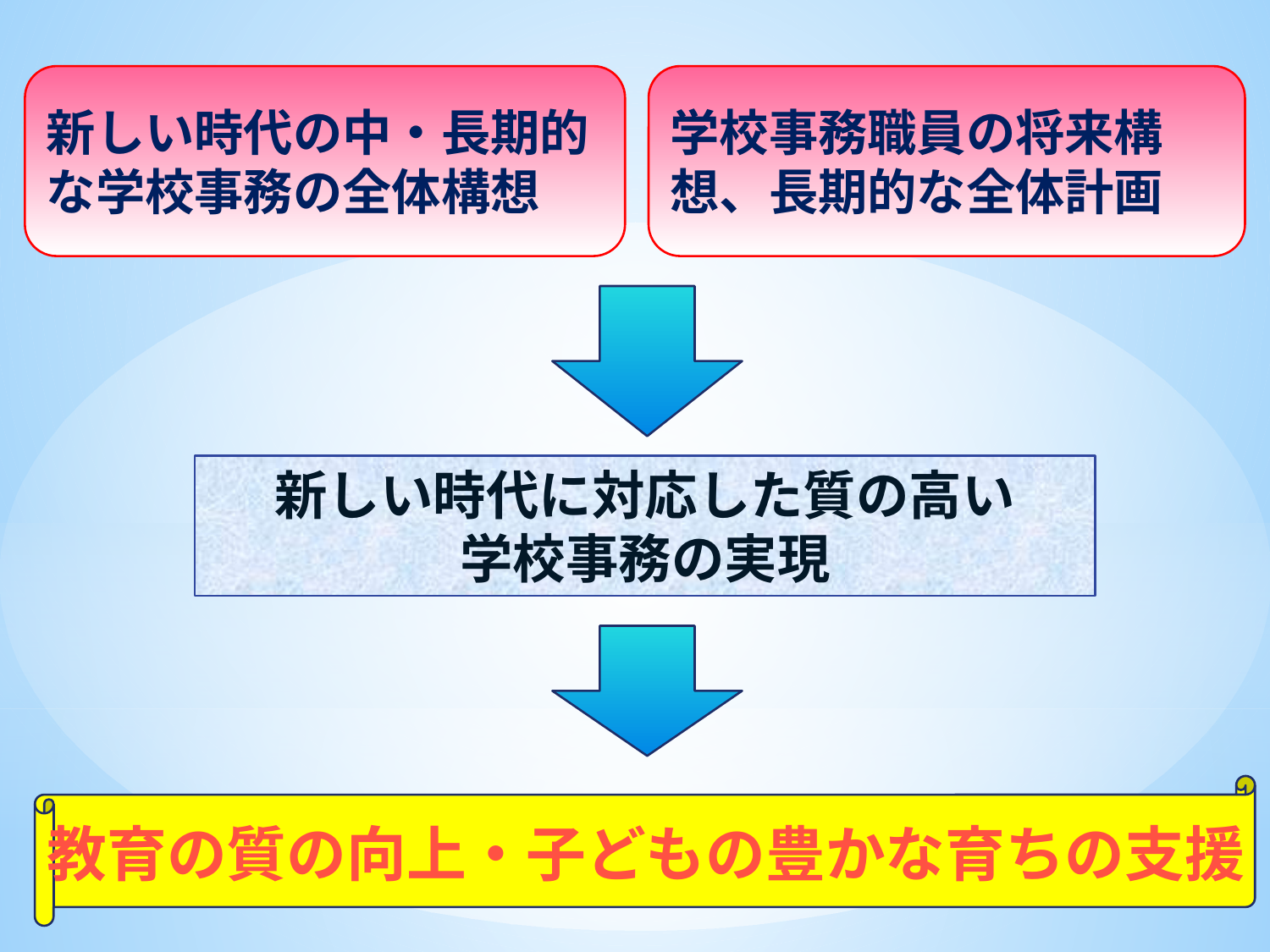

新しい時代の中・長期的な学校事務の全体構想
学校事務職員の将来構想、長期的な全体計画

新しい時代に対応した質の高い
学校事務の実現

教育の質の向上・子どもの豊かな育ちの支援